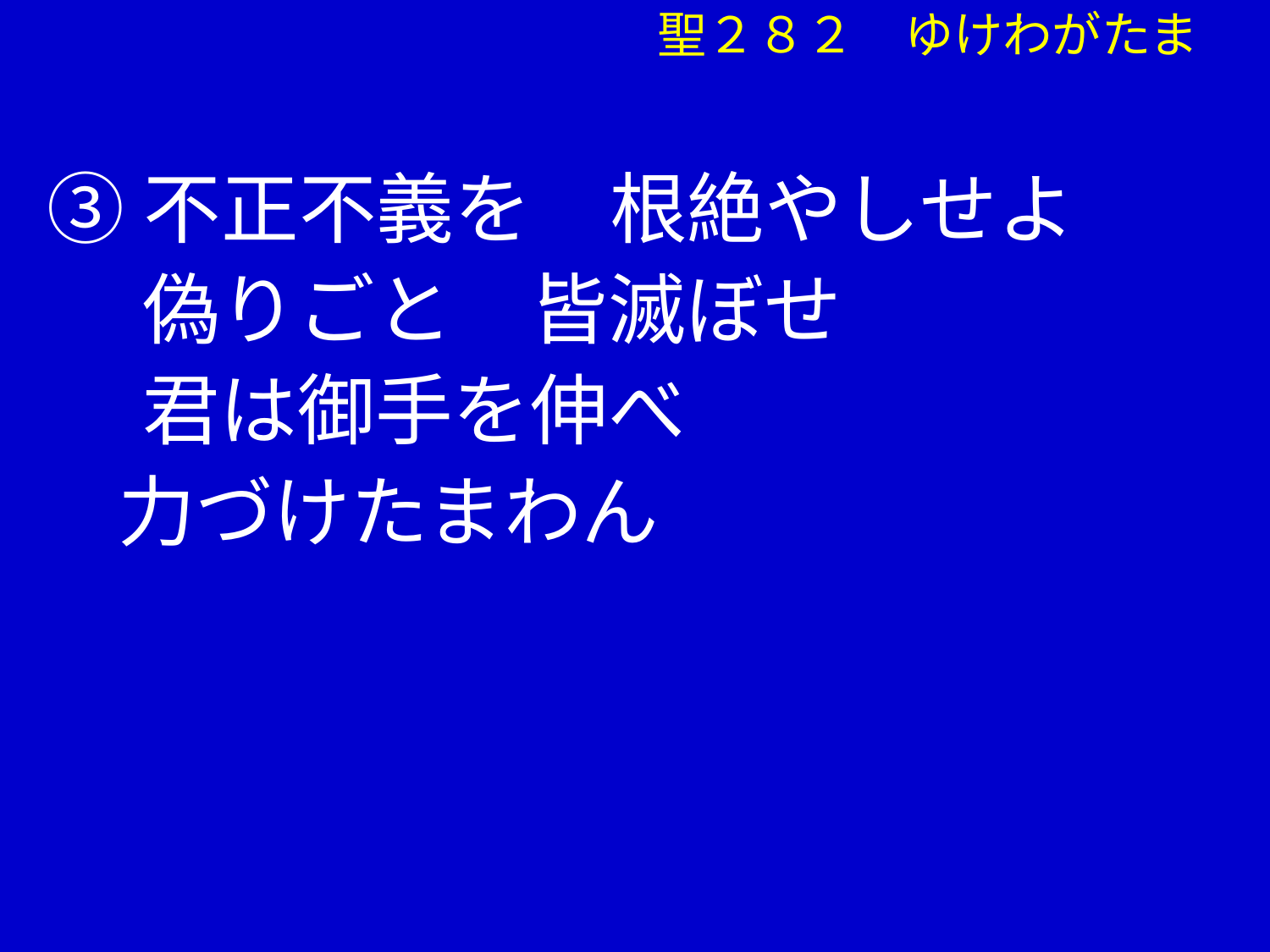

聖２８２　ゆけわがたま
③不正不義を　根絶やしせよ
　 偽りごと　皆滅ぼせ
　 君は御手を伸べ
   力づけたまわん